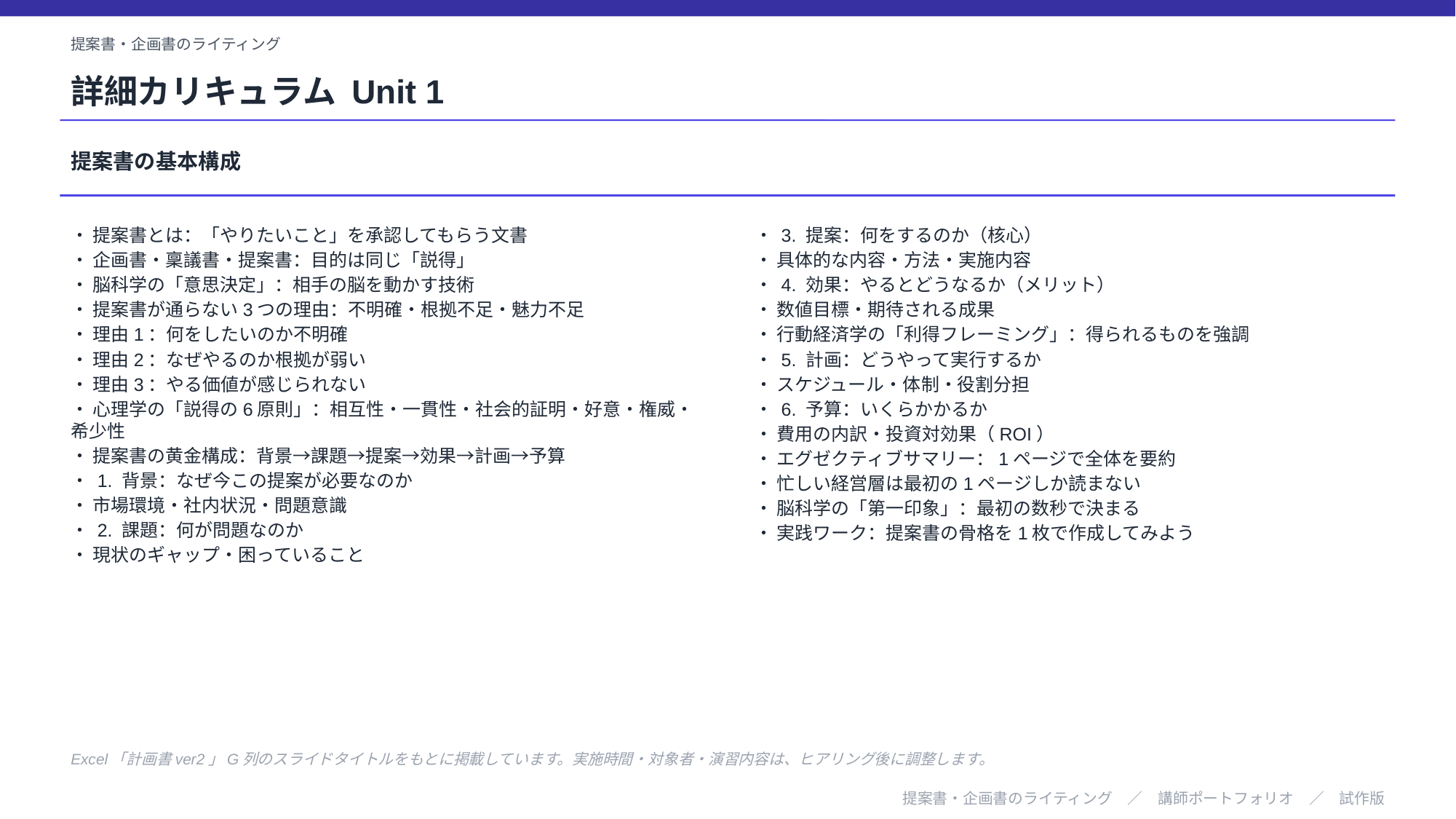

提案書・企画書のライティング
詳細カリキュラム Unit 1

提案書の基本構成

・ 提案書とは：「やりたいこと」を承認してもらう文書
・ 企画書・稟議書・提案書：目的は同じ「説得」
・ 脳科学の「意思決定」：相手の脳を動かす技術
・ 提案書が通らない3つの理由：不明確・根拠不足・魅力不足
・ 理由1：何をしたいのか不明確
・ 理由2：なぜやるのか根拠が弱い
・ 理由3：やる価値が感じられない
・ 心理学の「説得の6原則」：相互性・一貫性・社会的証明・好意・権威・希少性
・ 提案書の黄金構成：背景→課題→提案→効果→計画→予算
・ 1. 背景：なぜ今この提案が必要なのか
・ 市場環境・社内状況・問題意識
・ 2. 課題：何が問題なのか
・ 現状のギャップ・困っていること
・ 3. 提案：何をするのか（核心）
・ 具体的な内容・方法・実施内容
・ 4. 効果：やるとどうなるか（メリット）
・ 数値目標・期待される成果
・ 行動経済学の「利得フレーミング」：得られるものを強調
・ 5. 計画：どうやって実行するか
・ スケジュール・体制・役割分担
・ 6. 予算：いくらかかるか
・ 費用の内訳・投資対効果（ROI）
・ エグゼクティブサマリー：1ページで全体を要約
・ 忙しい経営層は最初の1ページしか読まない
・ 脳科学の「第一印象」：最初の数秒で決まる
・ 実践ワーク：提案書の骨格を1枚で作成してみよう
Excel「計画書ver2」G列のスライドタイトルをもとに掲載しています。実施時間・対象者・演習内容は、ヒアリング後に調整します。
提案書・企画書のライティング　／　講師ポートフォリオ　／　試作版